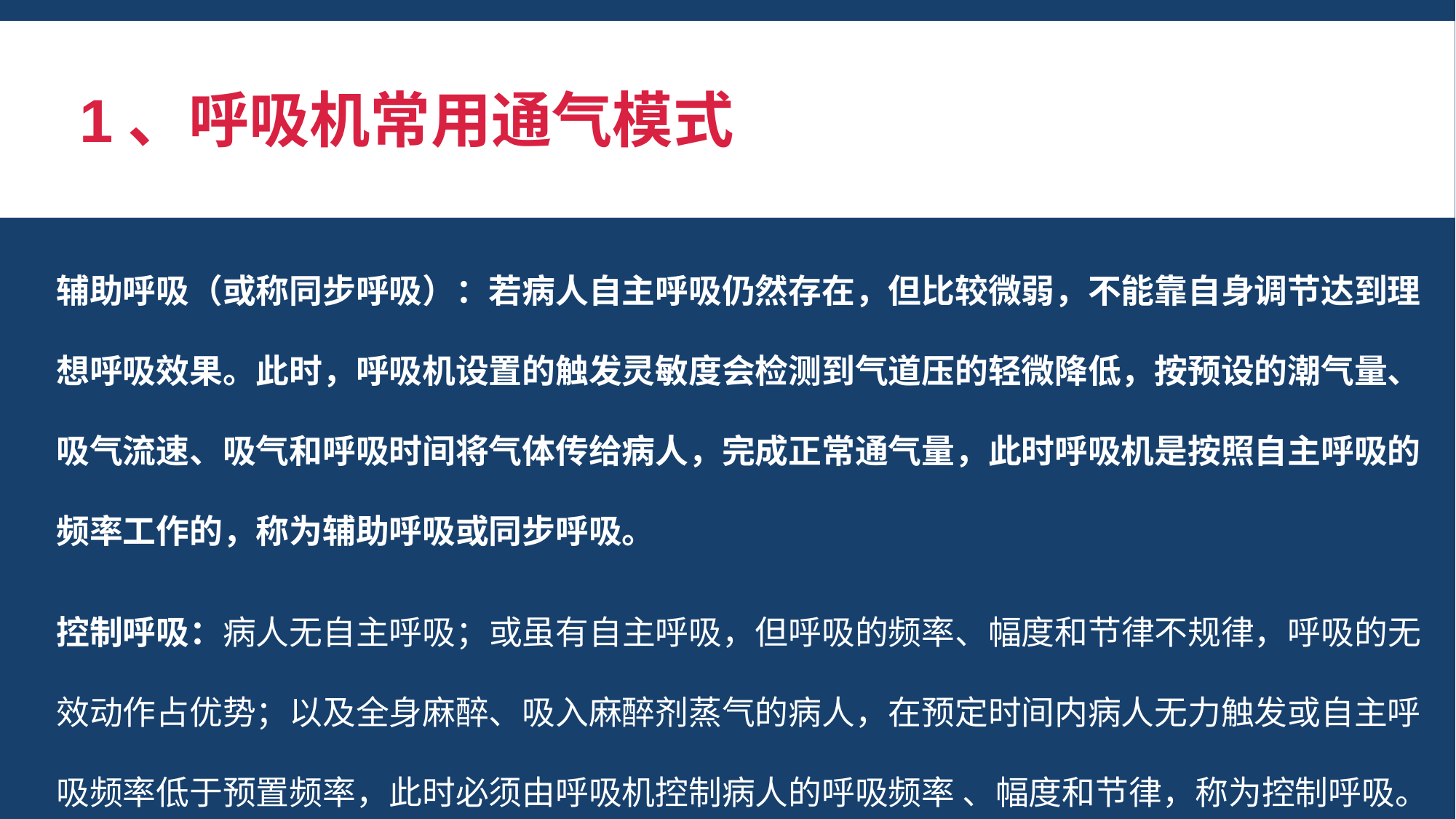

# 1、呼吸机常用通气模式
辅助呼吸（或称同步呼吸）：若病人自主呼吸仍然存在，但比较微弱，不能靠自身调节达到理想呼吸效果。此时，呼吸机设置的触发灵敏度会检测到气道压的轻微降低，按预设的潮气量、吸气流速、吸气和呼吸时间将气体传给病人，完成正常通气量，此时呼吸机是按照自主呼吸的频率工作的，称为辅助呼吸或同步呼吸。
控制呼吸：病人无自主呼吸；或虽有自主呼吸，但呼吸的频率、幅度和节律不规律，呼吸的无效动作占优势；以及全身麻醉、吸入麻醉剂蒸气的病人，在预定时间内病人无力触发或自主呼吸频率低于预置频率，此时必须由呼吸机控制病人的呼吸频率 、幅度和节律，称为控制呼吸。